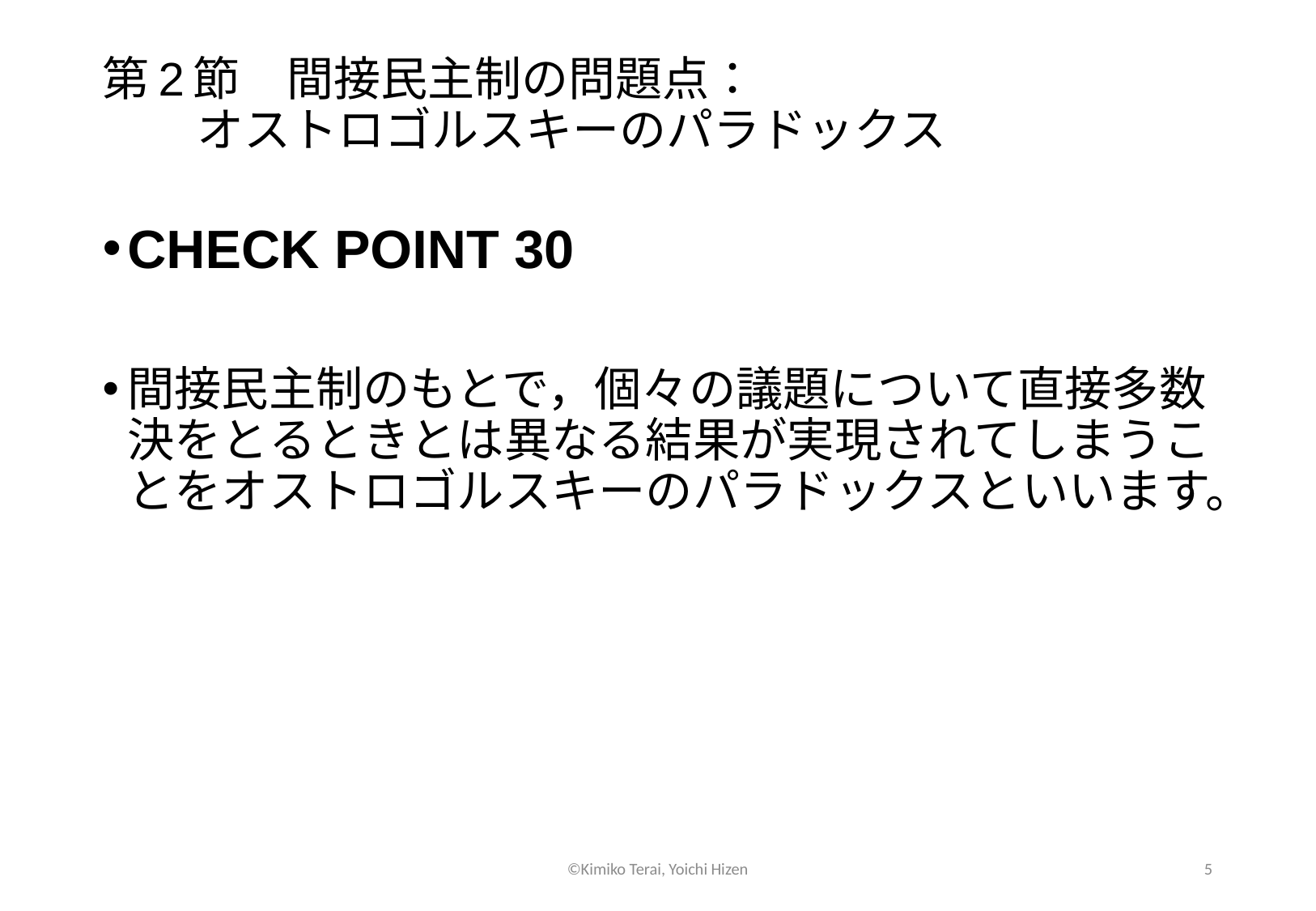

# 第2節　間接民主制の問題点： オストロゴルスキーのパラドックス
CHECK POINT 30

間接民主制のもとで，個々の議題について直接多数決をとるときとは異なる結果が実現されてしまうことをオストロゴルスキーのパラドックスといいます。

©Kimiko Terai, Yoichi Hizen
5